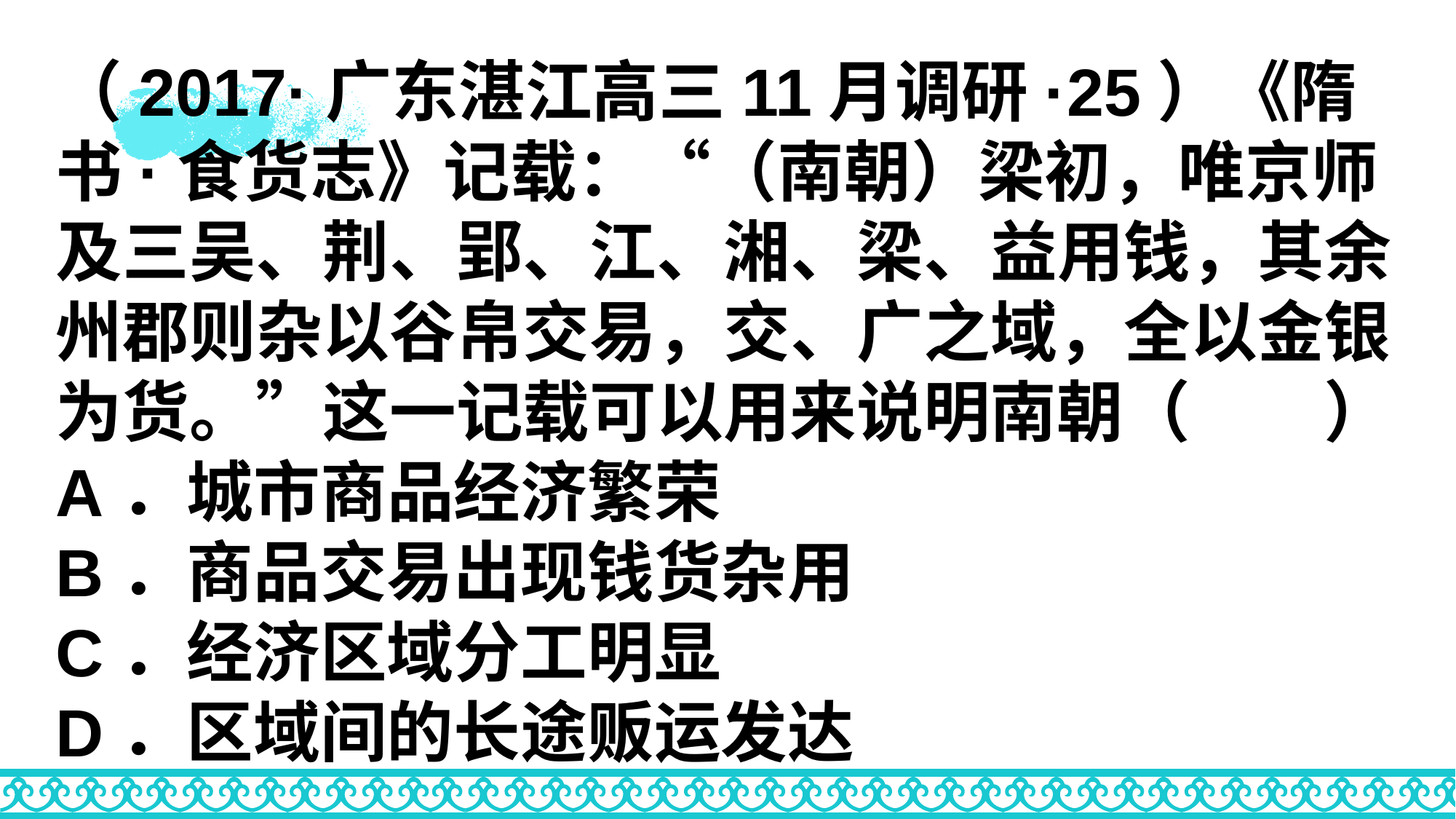

（2017·广东湛江高三11月调研·25）《隋书·食货志》记载：“（南朝）梁初，唯京师及三吴、荆、郢、江、湘、梁、益用钱，其余州郡则杂以谷帛交易，交、广之域，全以金银为货。”这一记载可以用来说明南朝（　　）
A．城市商品经济繁荣
B．商品交易出现钱货杂用
C．经济区域分工明显
D．区域间的长途贩运发达